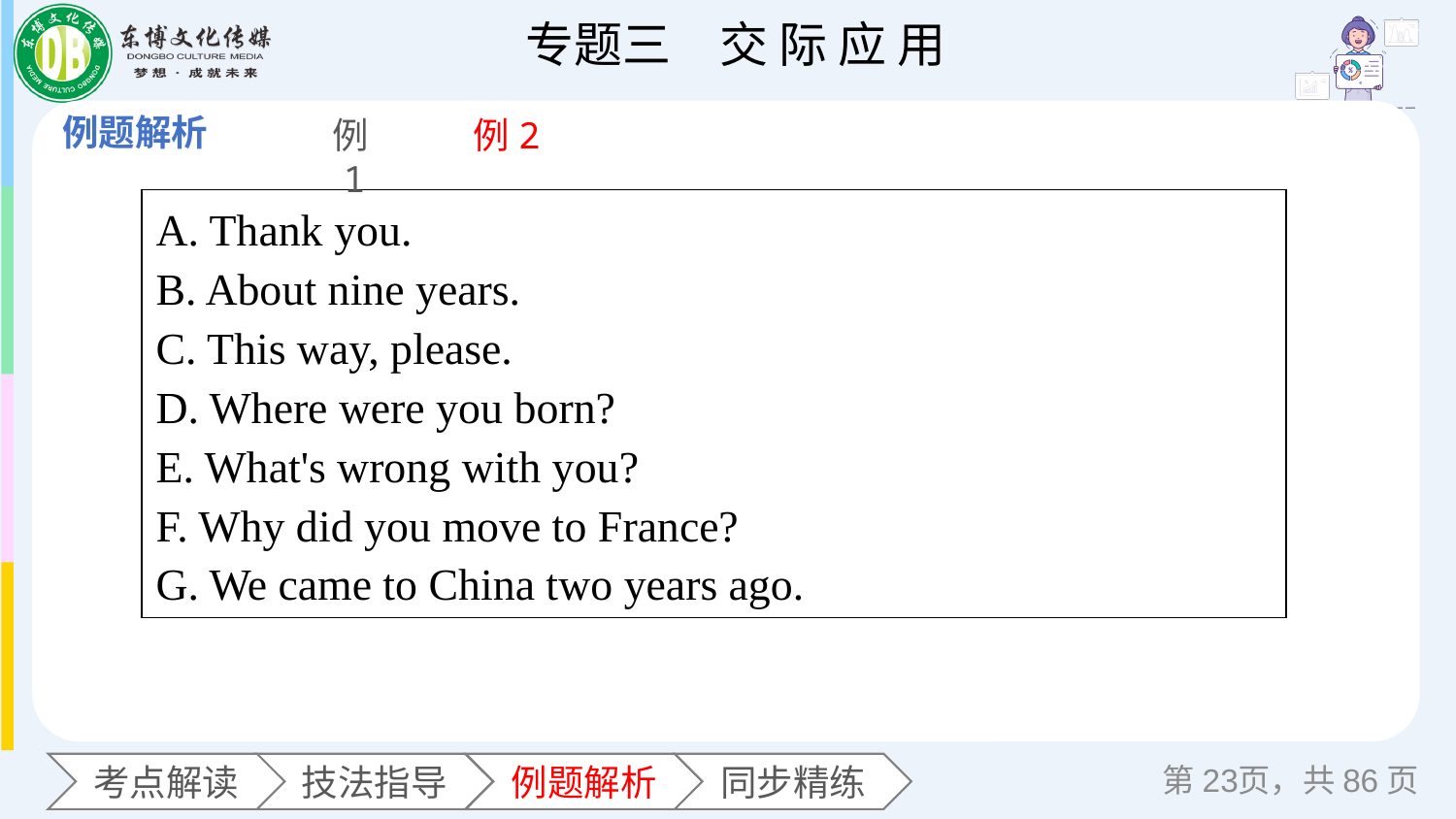

例1
例2
| A. Thank you. B. About nine years. C. This way, please. D. Where were you born? E. What's wrong with you? F. Why did you move to France? G. We came to China two years ago. |
| --- |
第23页，共86页